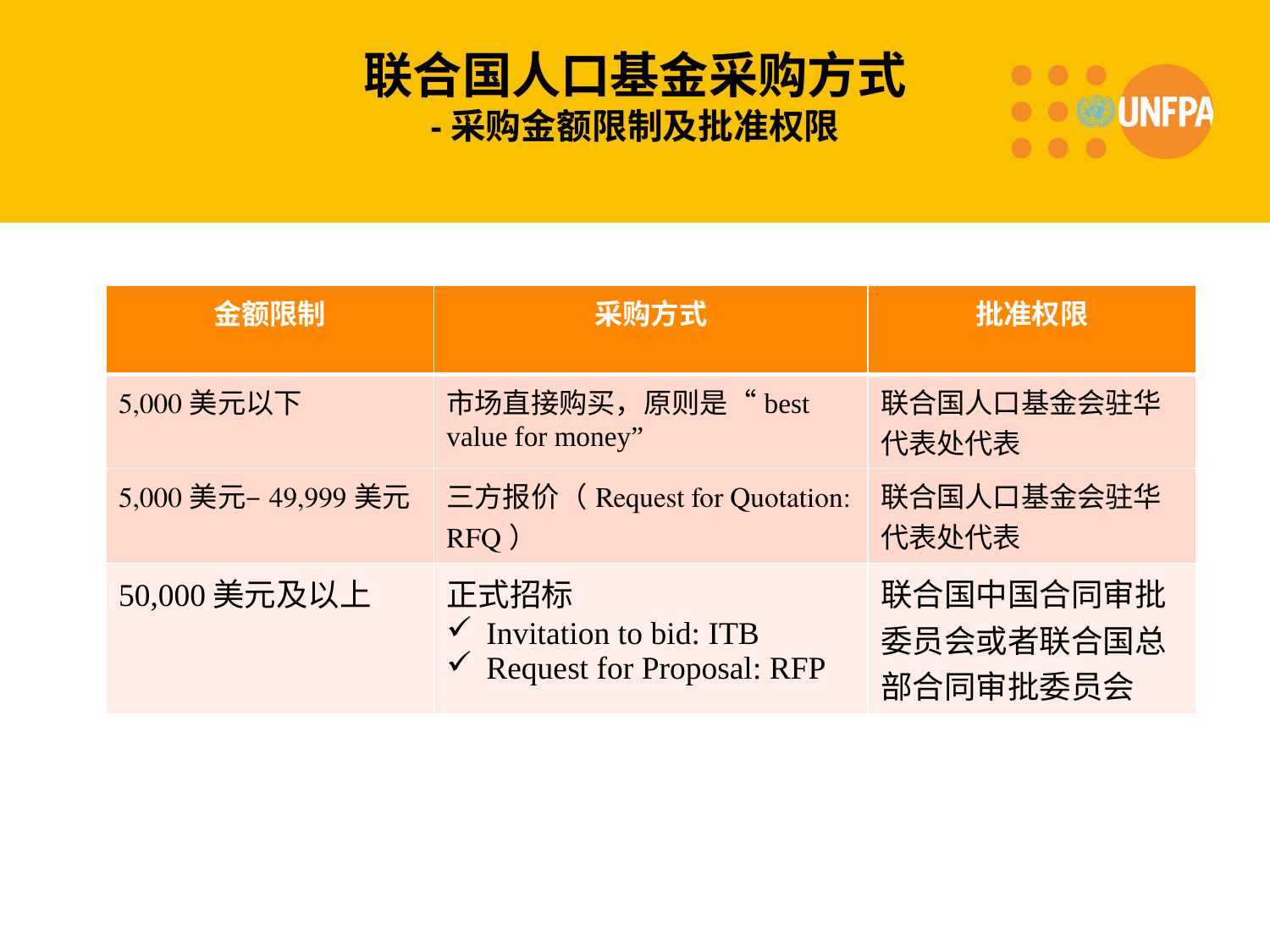

# 联合国人口基金采购方式 -采购金额限制及批准权限
| 金额限制 | 采购方式 | 批准权限 |
| --- | --- | --- |
| 5,000美元以下 | 市场直接购买，原则是“best value for money” | 联合国人口基金会驻华代表处代表 |
| 5,000美元–49,999美元 | 三方报价（Request for Quotation: RFQ） | 联合国人口基金会驻华代表处代表 |
| 50,000美元及以上 | 正式招标 Invitation to bid: ITB Request for Proposal: RFP | 联合国中国合同审批委员会或者联合国总部合同审批委员会 |